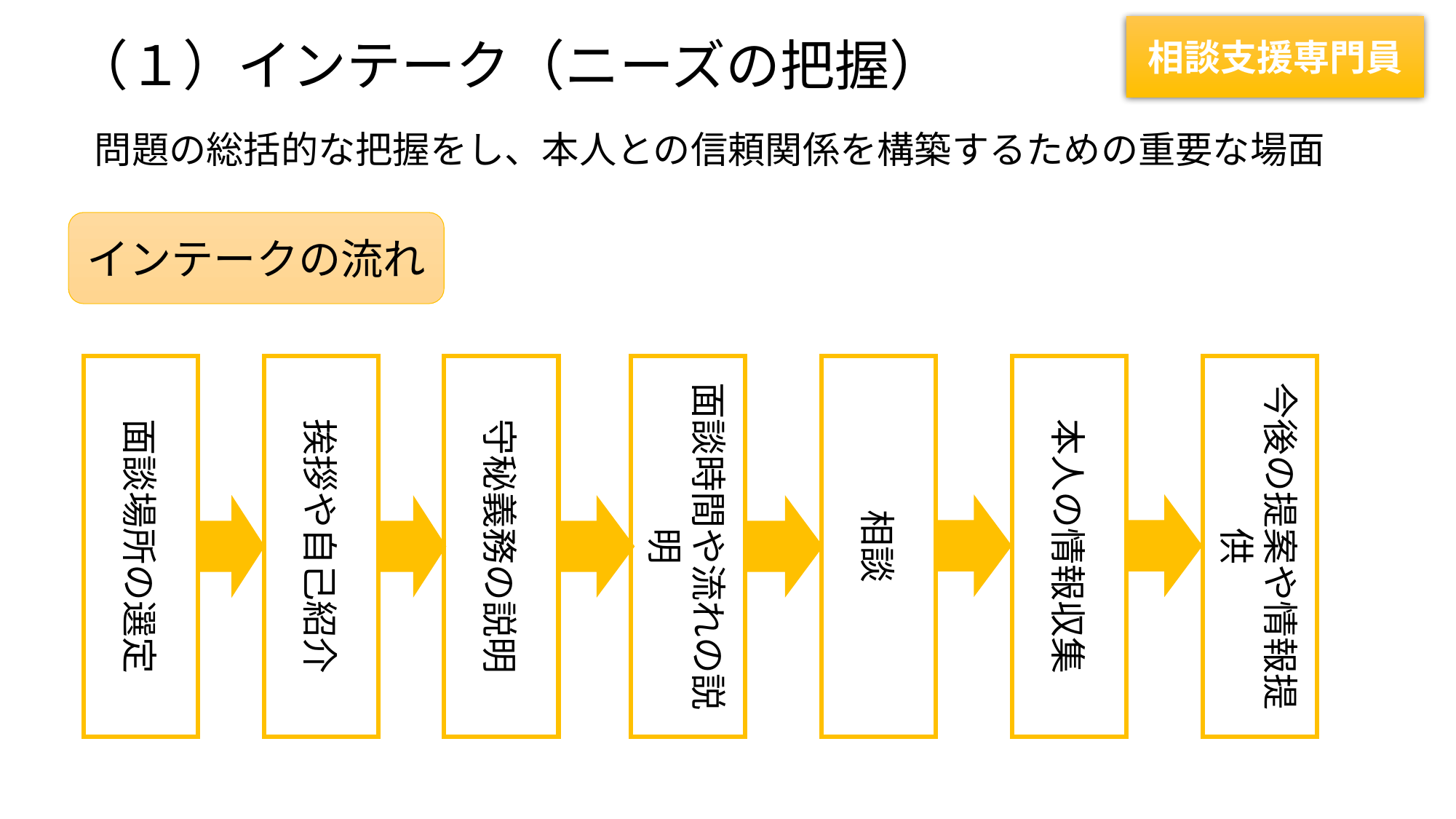

相談支援専門員
# （１）インテーク（ニーズの把握）
問題の総括的な把握をし、本人との信頼関係を構築するための重要な場面
インテークの流れ
面談場所の選定
挨拶や自己紹介
守秘義務の説明
面談時間や流れの説明
相談
本人の情報収集
今後の提案や情報提供